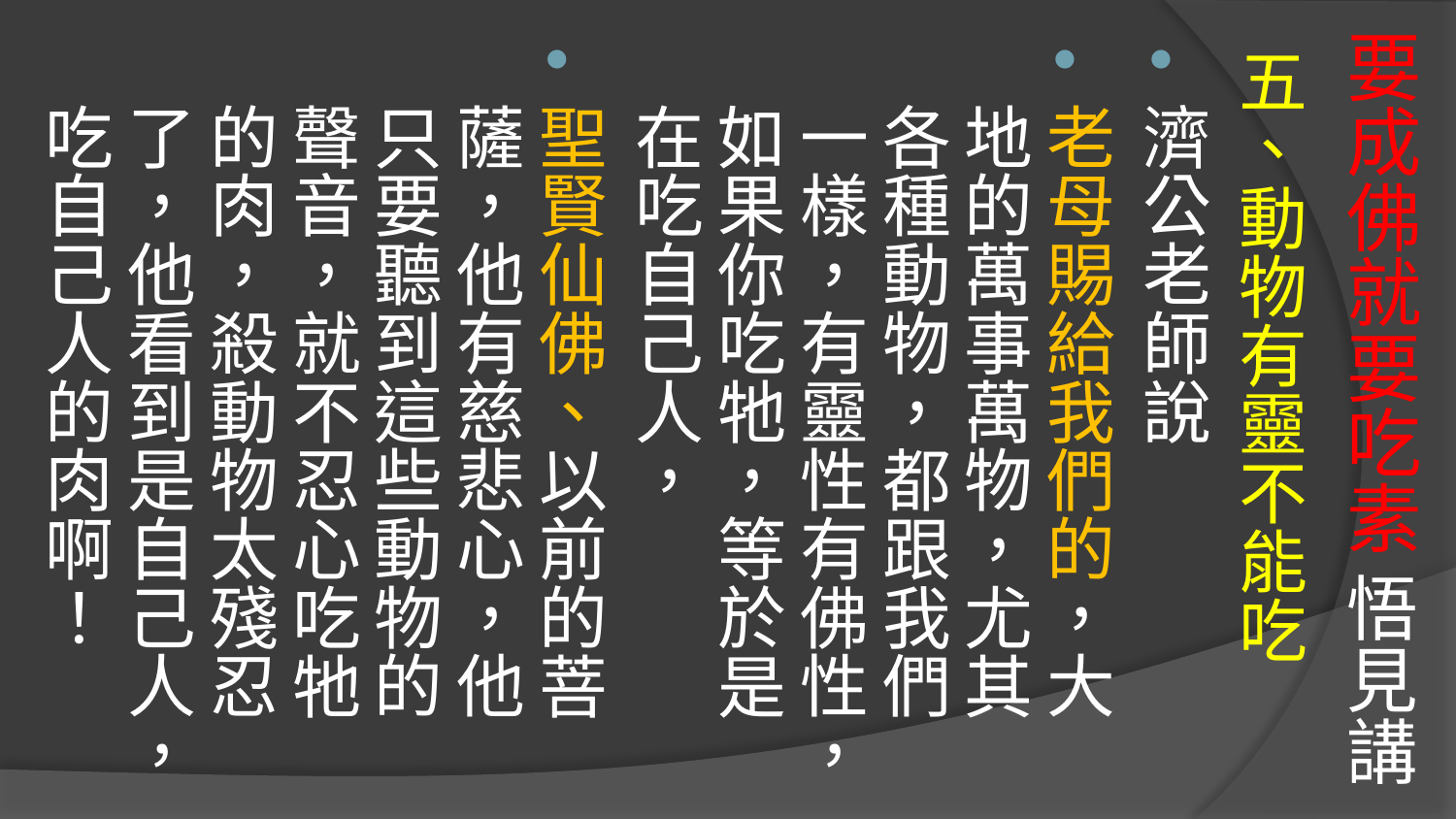

# 要成佛就要吃素 悟見講
五、動物有靈不能吃
濟公老師說
老母賜給我們的，大地的萬事萬物，尤其各種動物，都跟我們一樣，有靈性有佛性，如果你吃牠，等於是在吃自己人，
聖賢仙佛、以前的菩薩，他有慈悲心，他只要聽到這些動物的聲音，就不忍心吃牠的肉，殺動物太殘忍了，他看到是自己人，吃自己人的肉啊！